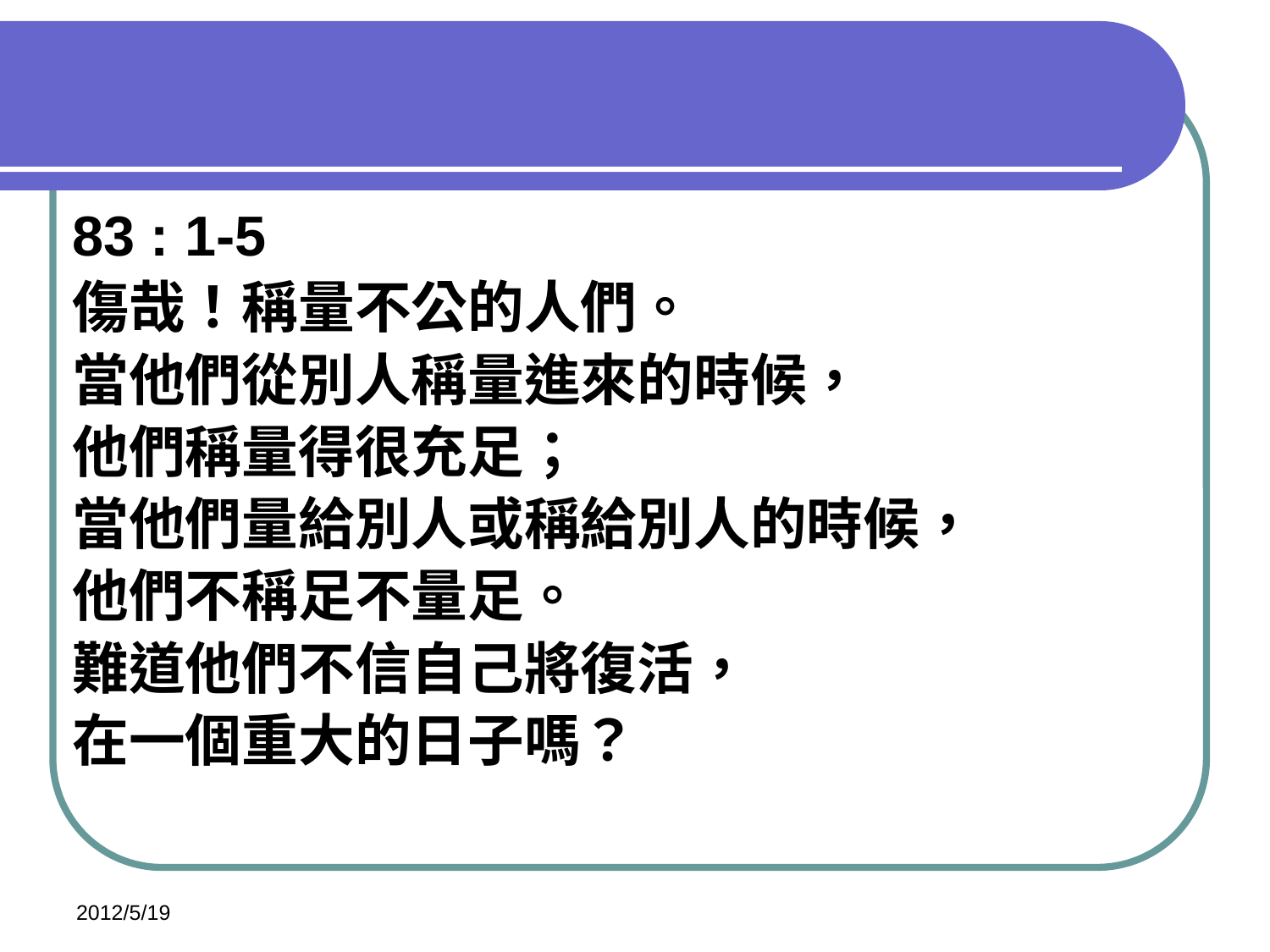

83 : 1-5
傷哉！稱量不公的人們。
當他們從別人稱量進來的時候，
他們稱量得很充足；
當他們量給別人或稱給別人的時候，
他們不稱足不量足。
難道他們不信自己將復活，
在一個重大的日子嗎？
2012/5/19